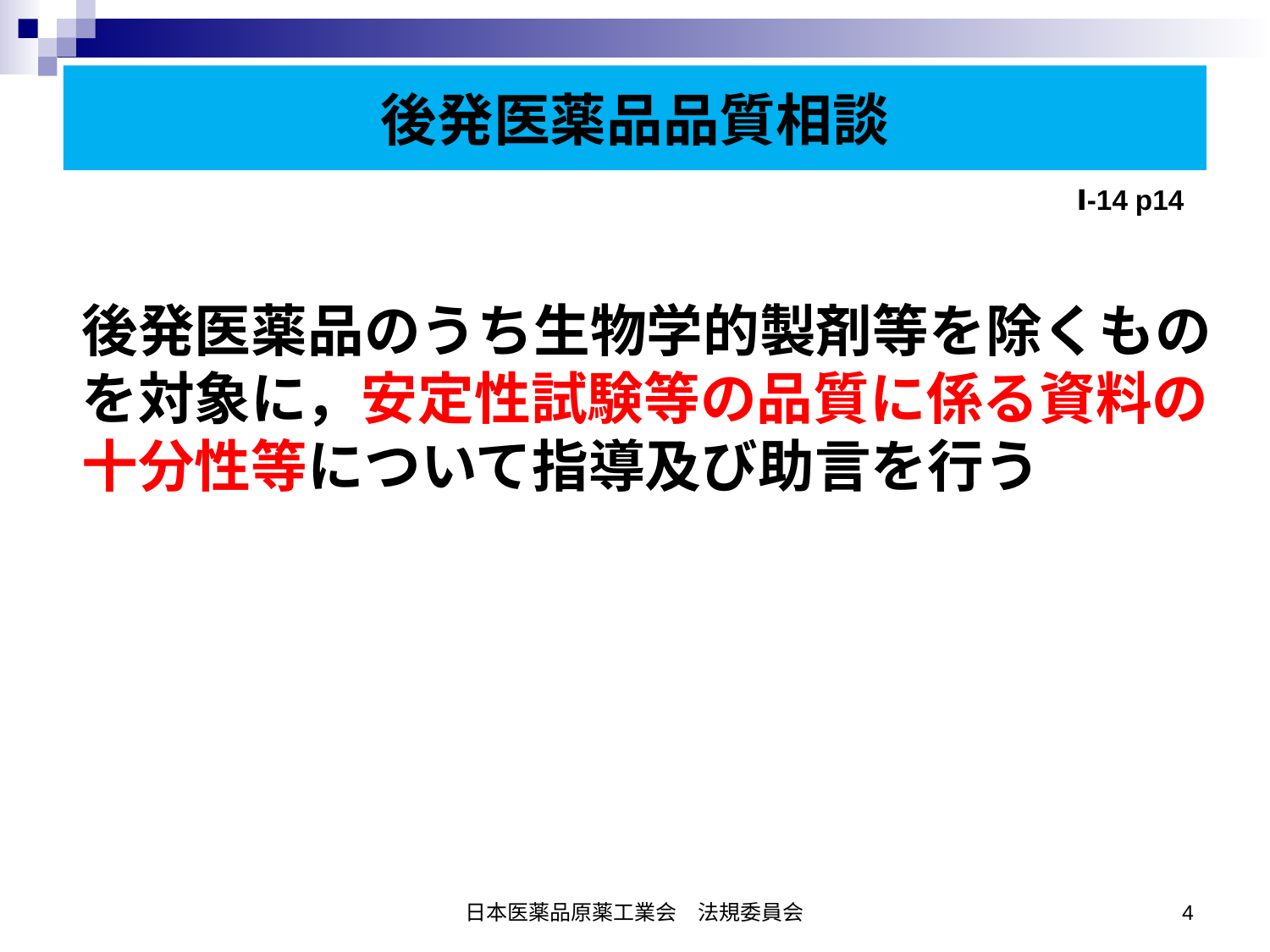

#
後発医薬品品質相談
Ⅰ-14 p14
後発医薬品のうち生物学的製剤等を除くものを対象に，安定性試験等の品質に係る資料の十分性等について指導及び助言を行う

日本医薬品原薬工業会　法規委員会
4